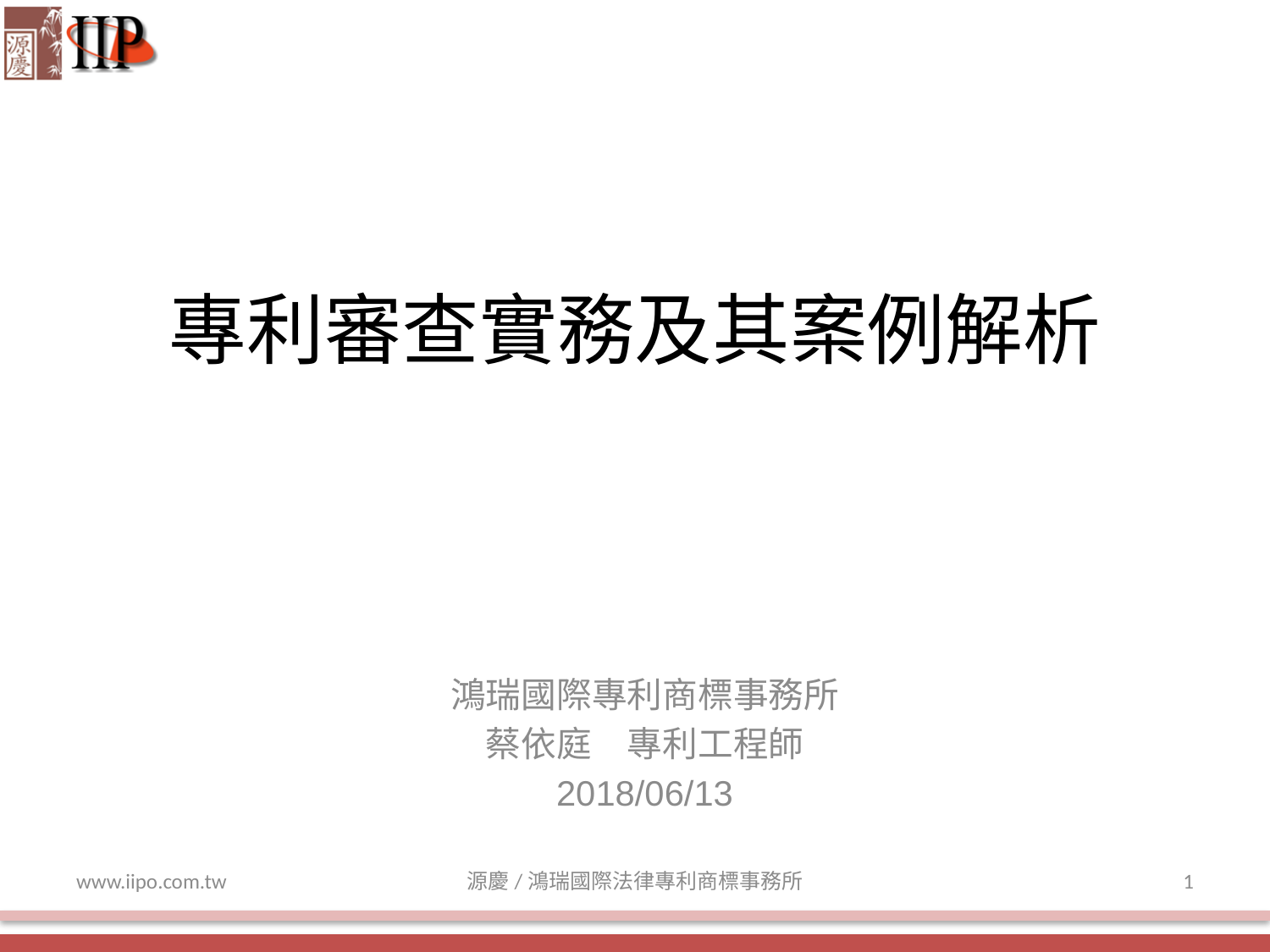

# 專利審查實務及其案例解析
鴻瑞國際專利商標事務所
蔡依庭　專利工程師
2018/06/13
www.iipo.com.tw
源慶/鴻瑞國際法律專利商標事務所
1